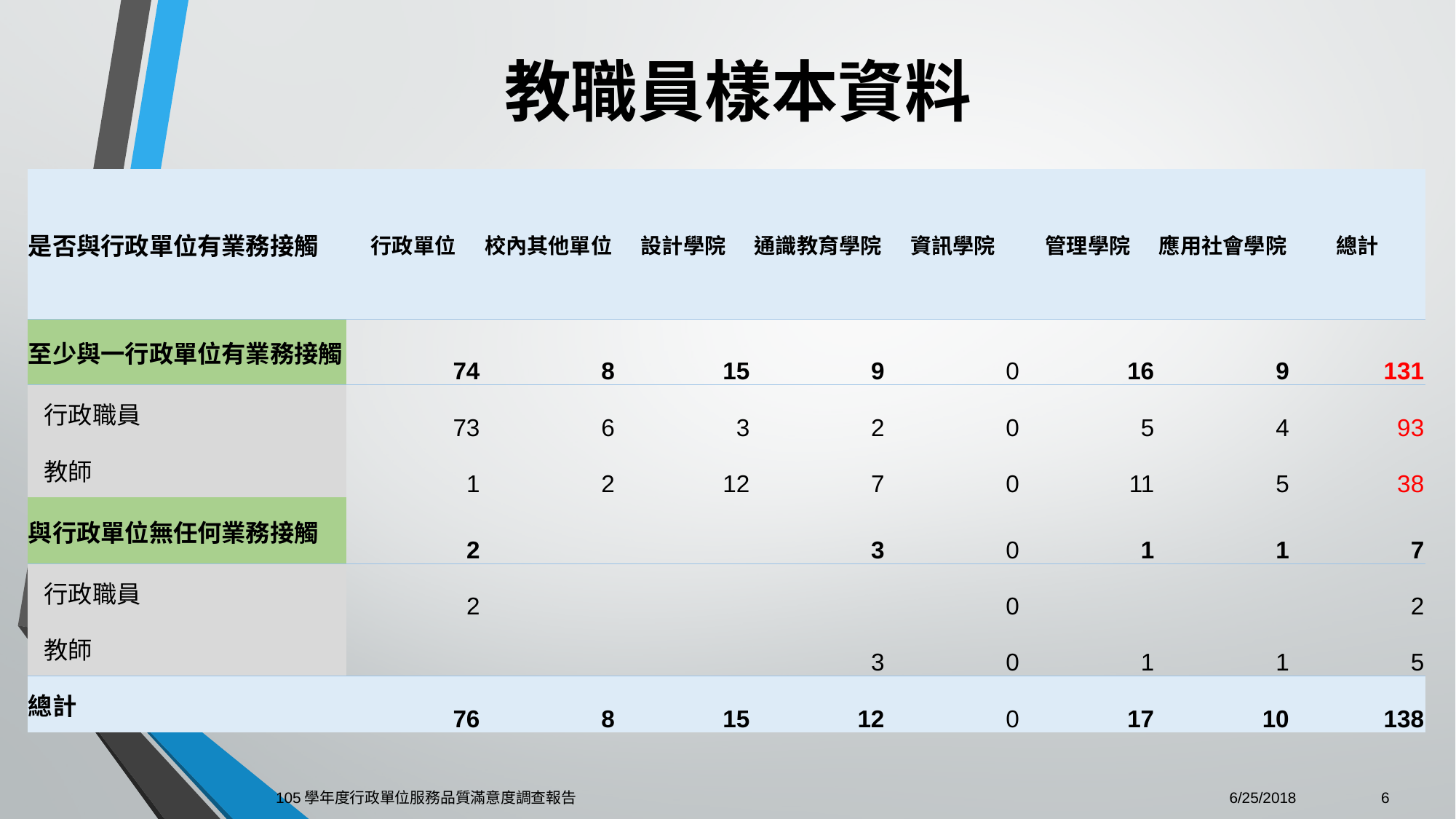

教職員樣本資料
| 是否與行政單位有業務接觸 | 行政單位 | 校內其他單位 | 設計學院 | 通識教育學院 | 資訊學院 | 管理學院 | 應用社會學院 | 總計 |
| --- | --- | --- | --- | --- | --- | --- | --- | --- |
| 至少與一行政單位有業務接觸 | 74 | 8 | 15 | 9 | 0 | 16 | 9 | 131 |
| 行政職員 | 73 | 6 | 3 | 2 | 0 | 5 | 4 | 93 |
| 教師 | 1 | 2 | 12 | 7 | 0 | 11 | 5 | 38 |
| 與行政單位無任何業務接觸 | 2 |  |  | 3 | 0 | 1 | 1 | 7 |
| 行政職員 | 2 |  |  |  | 0 |  |  | 2 |
| 教師 |  |  |  | 3 | 0 | 1 | 1 | 5 |
| 總計 | 76 | 8 | 15 | 12 | 0 | 17 | 10 | 138 |
6
6/25/2018
105學年度行政單位服務品質滿意度調查報告